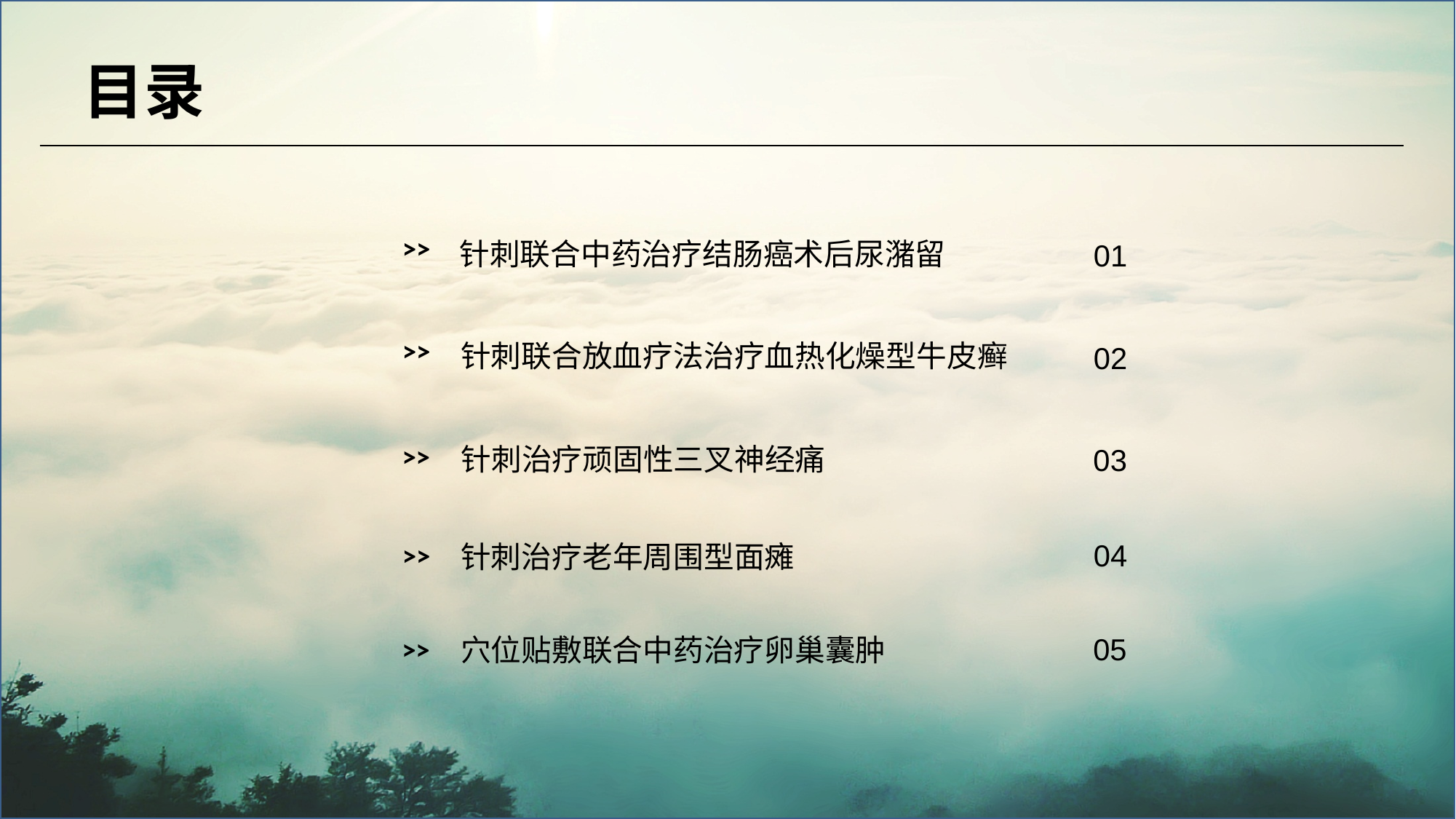

# 目录
>>
01
针刺联合中药治疗结肠癌术后尿潴留
>>
02
针刺联合放血疗法治疗血热化燥型牛皮癣
>>
针刺治疗顽固性三叉神经痛
03
04
>>
针刺治疗老年周围型面瘫
05
>>
穴位贴敷联合中药治疗卵巢囊肿